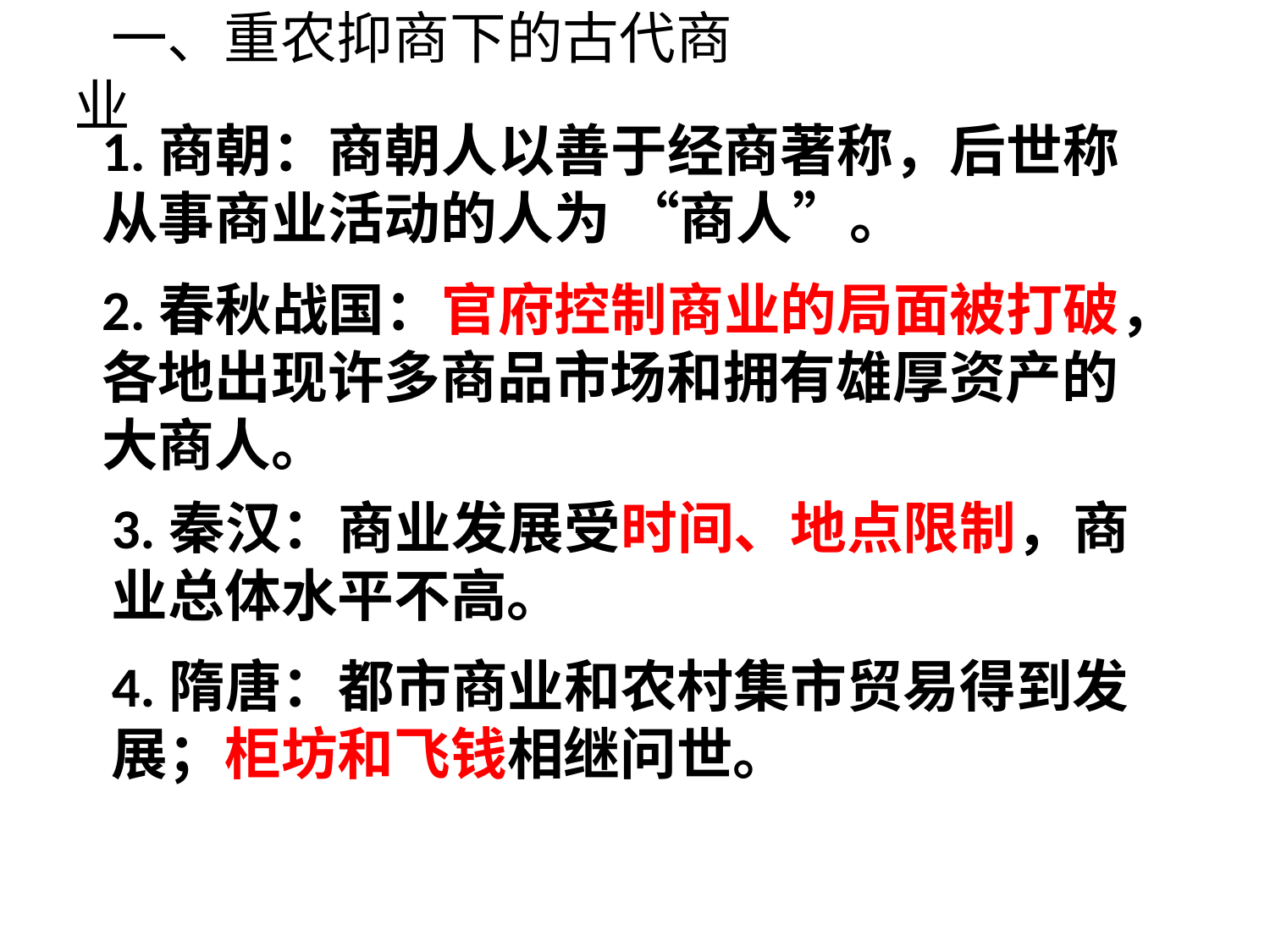

一、重农抑商下的古代商业
1.商朝：商朝人以善于经商著称，后世称从事商业活动的人为 “商人”。
2.春秋战国：官府控制商业的局面被打破，各地出现许多商品市场和拥有雄厚资产的大商人。
3.秦汉：商业发展受时间、地点限制，商业总体水平不高。
4.隋唐：都市商业和农村集市贸易得到发展；柜坊和飞钱相继问世。